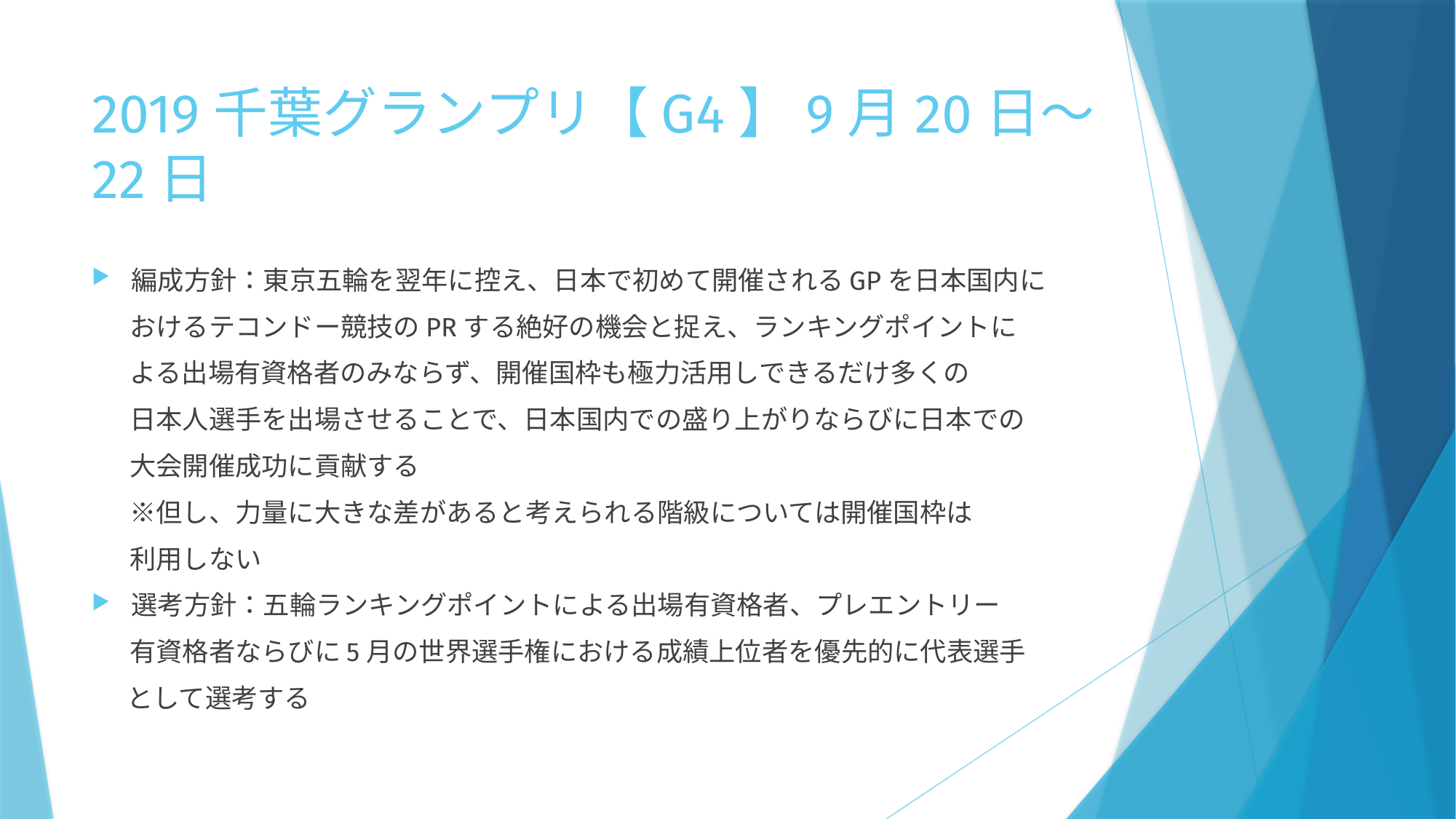

# 2019千葉グランプリ【G4】9月20日～22日
編成方針：東京五輪を翌年に控え、日本で初めて開催されるGPを日本国内に
　  おけるテコンドー競技のPRする絶好の機会と捉え、ランキングポイントに
　  よる出場有資格者のみならず、開催国枠も極力活用しできるだけ多くの
　  日本人選手を出場させることで、日本国内での盛り上がりならびに日本での
　  大会開催成功に貢献する
　  ※但し、力量に大きな差があると考えられる階級については開催国枠は
　  利用しない
選考方針：五輪ランキングポイントによる出場有資格者、プレエントリー
　  有資格者ならびに5月の世界選手権における成績上位者を優先的に代表選手
     として選考する